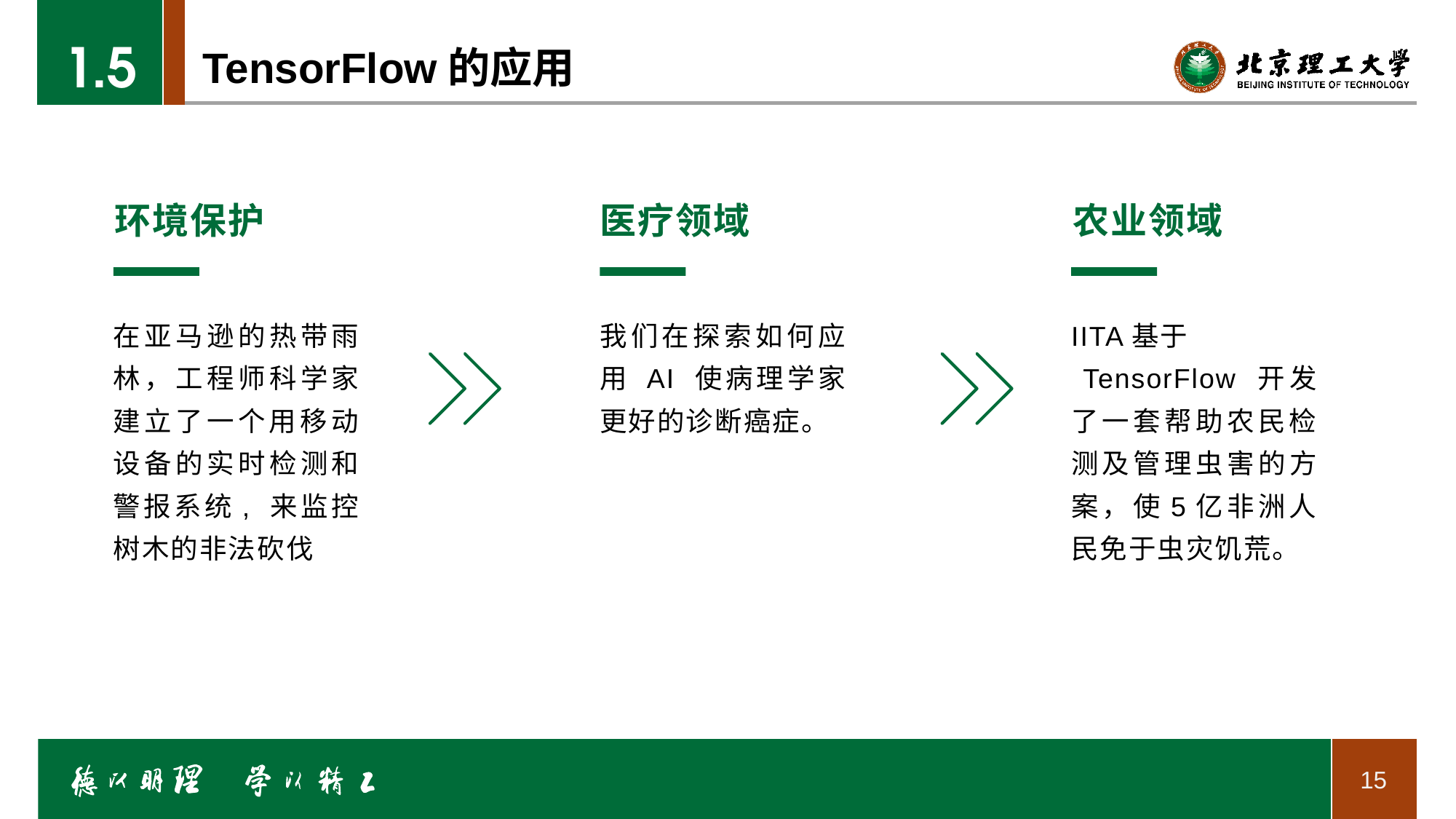

1.5
# TensorFlow的应用
环境保护

在亚马逊的热带雨林，工程师科学家建立了一个用移动设备的实时检测和警报系统, 来监控树木的非法砍伐
医疗领域

我们在探索如何应用 AI 使病理学家更好的诊断癌症。
农业领域

IITA基于
 TensorFlow 开发了一套帮助农民检测及管理虫害的方案，使5亿非洲人民免于虫灾饥荒。